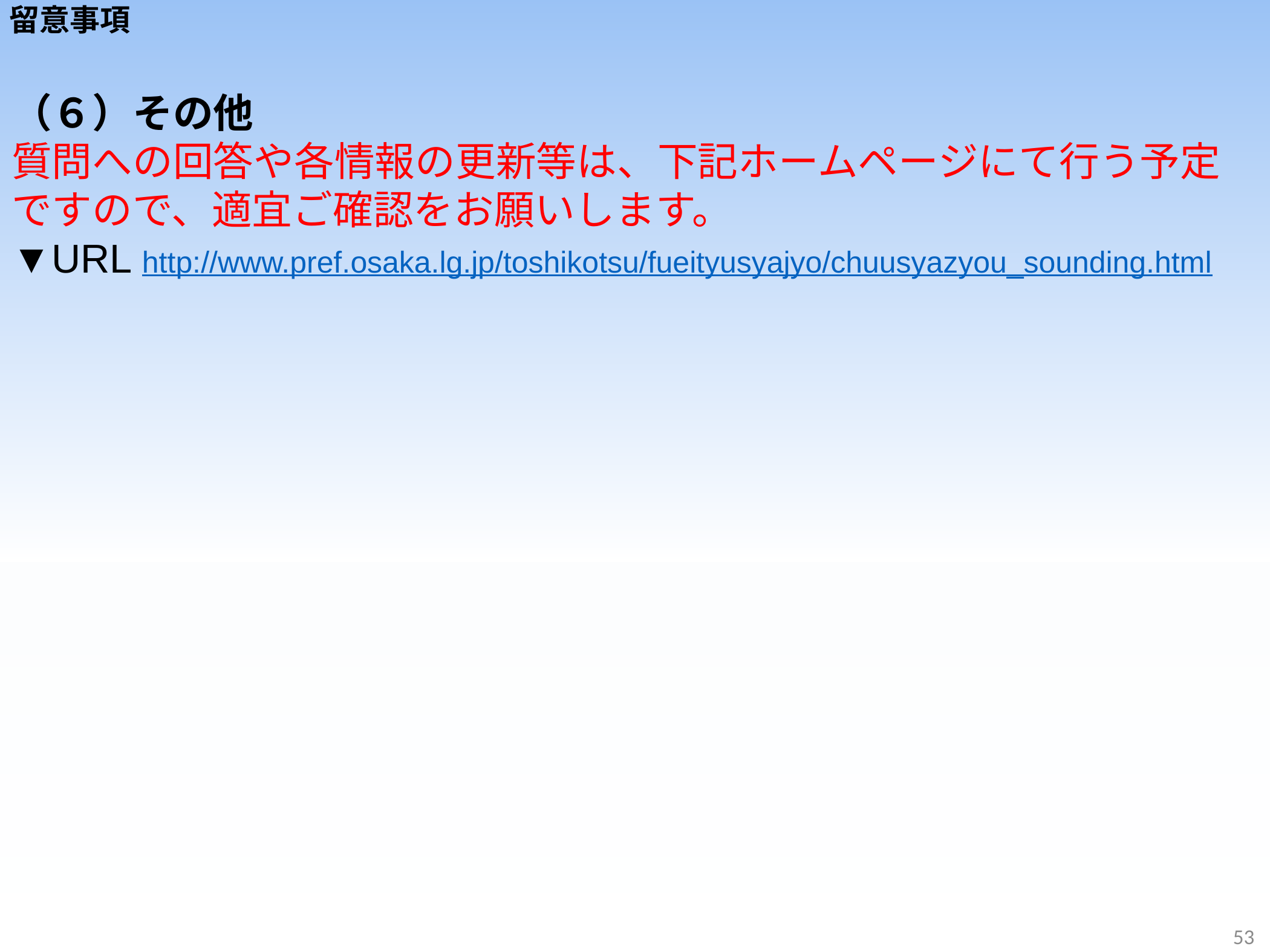

留意事項
（６）その他
質問への回答や各情報の更新等は、下記ホームページにて行う予定ですので、適宜ご確認をお願いします。
▼URL http://www.pref.osaka.lg.jp/toshikotsu/fueityusyajyo/chuusyazyou_sounding.html

53